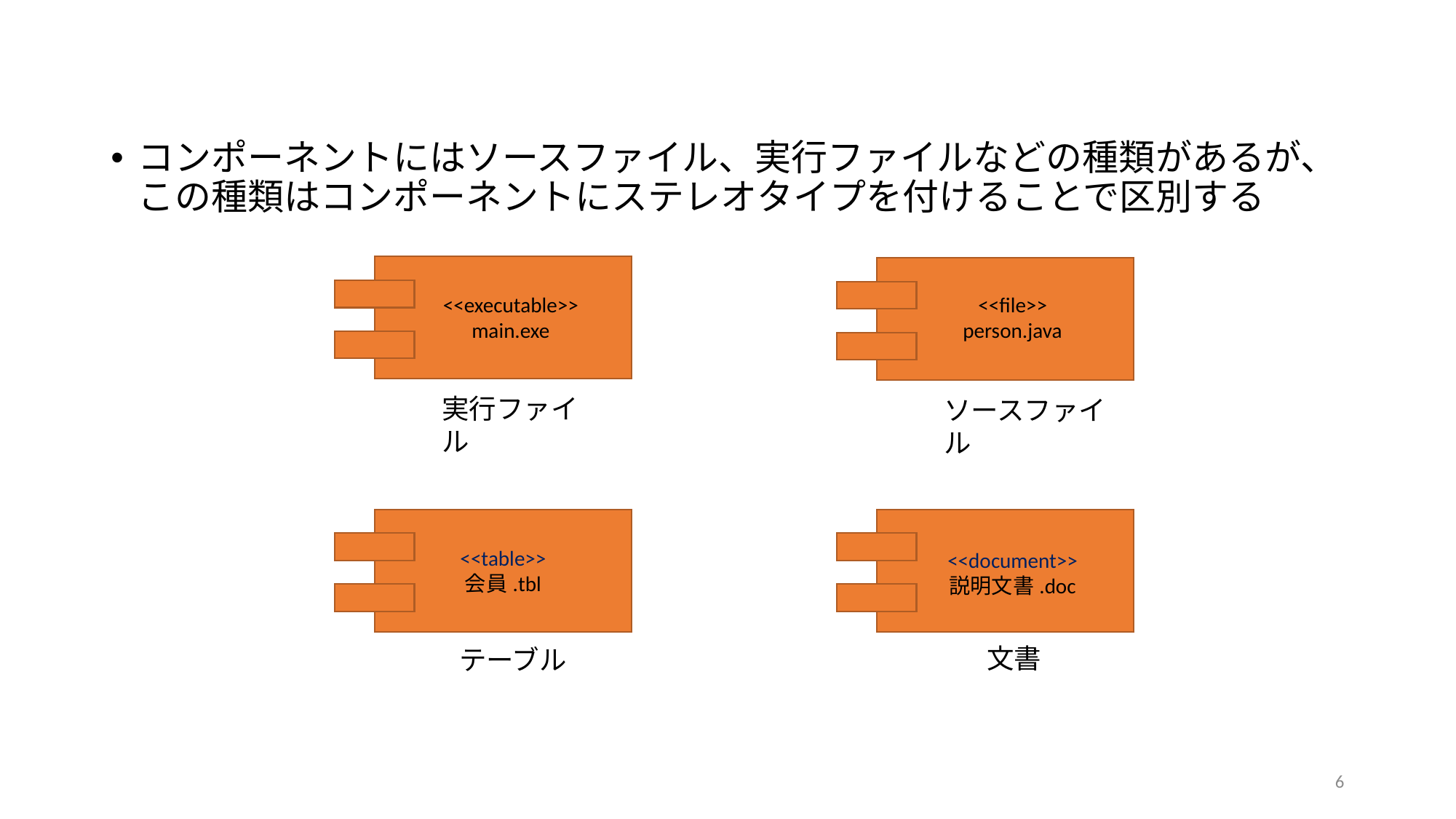

コンポーネントにはソースファイル、実行ファイルなどの種類があるが、この種類はコンポーネントにステレオタイプを付けることで区別する

<<executable>>
main.exe
<<file>>
person.java

実行ファイル
ソースファイル

<<table>>
会員.tbl
<<document>>
説明文書.doc

文書
テーブル
6